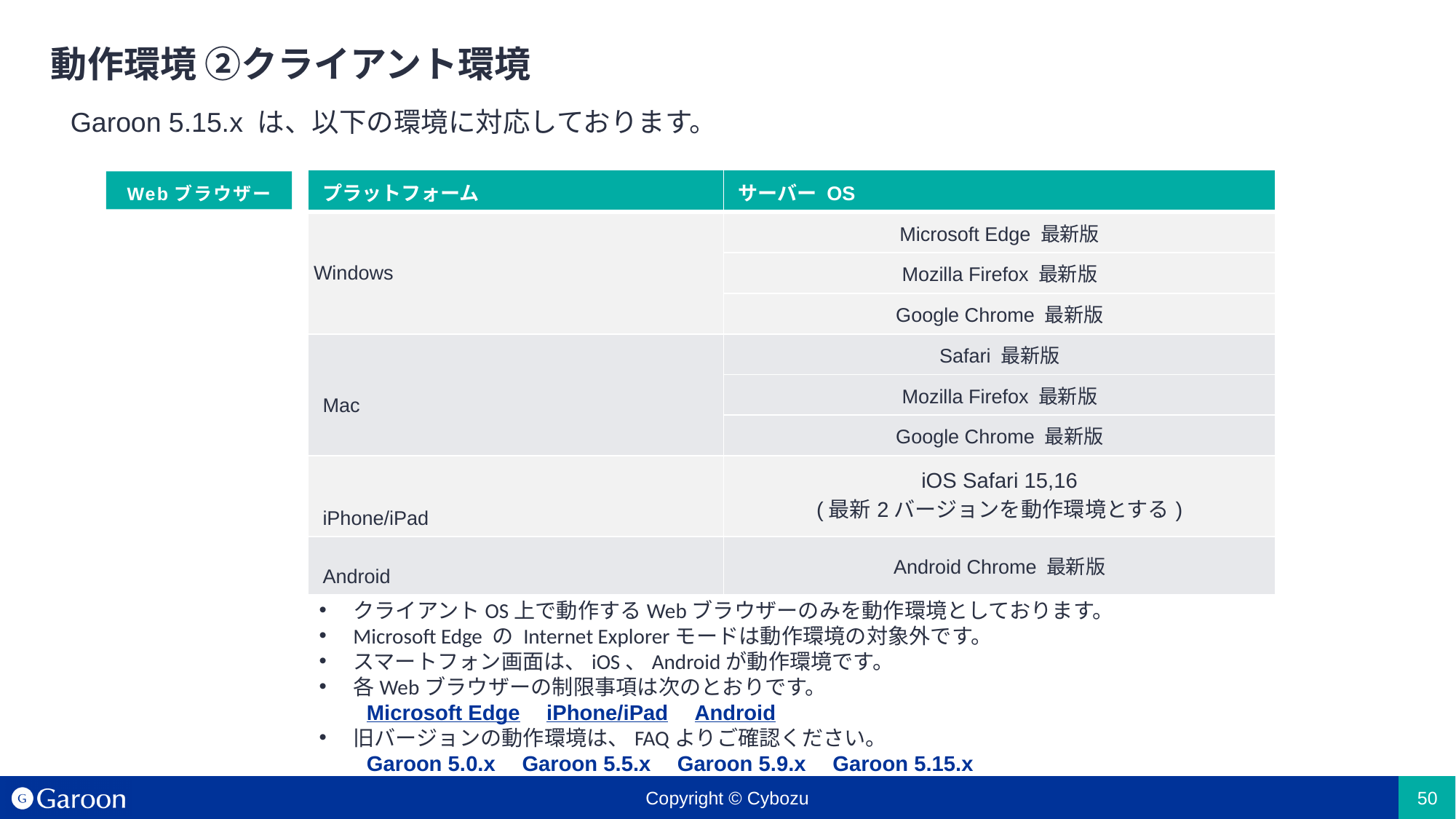

# 動作環境 ②クライアント環境
Garoon 5.15.x は、以下の環境に対応しております。
| プラットフォーム | サーバー OS |
| --- | --- |
| Windows | Microsoft Edge 最新版 |
|  | Mozilla Firefox 最新版 |
|  | Google Chrome 最新版 |
| Mac | Safari 最新版 |
|  | Mozilla Firefox 最新版 |
|  | Google Chrome 最新版 |
| iPhone/iPad | iOS Safari 15,16 (最新2バージョンを動作環境とする) |
| Android | Android Chrome 最新版 |
Webブラウザー
クライアントOS上で動作するWebブラウザーのみを動作環境としております。
Microsoft Edge の Internet Explorerモードは動作環境の対象外です。
スマートフォン画面は、iOS、Androidが動作環境です。
各Webブラウザーの制限事項は次のとおりです。
　　Microsoft Edge　iPhone/iPad　Android
旧バージョンの動作環境は、FAQよりご確認ください。
　　Garoon 5.0.x　Garoon 5.5.x　Garoon 5.9.x　Garoon 5.15.x